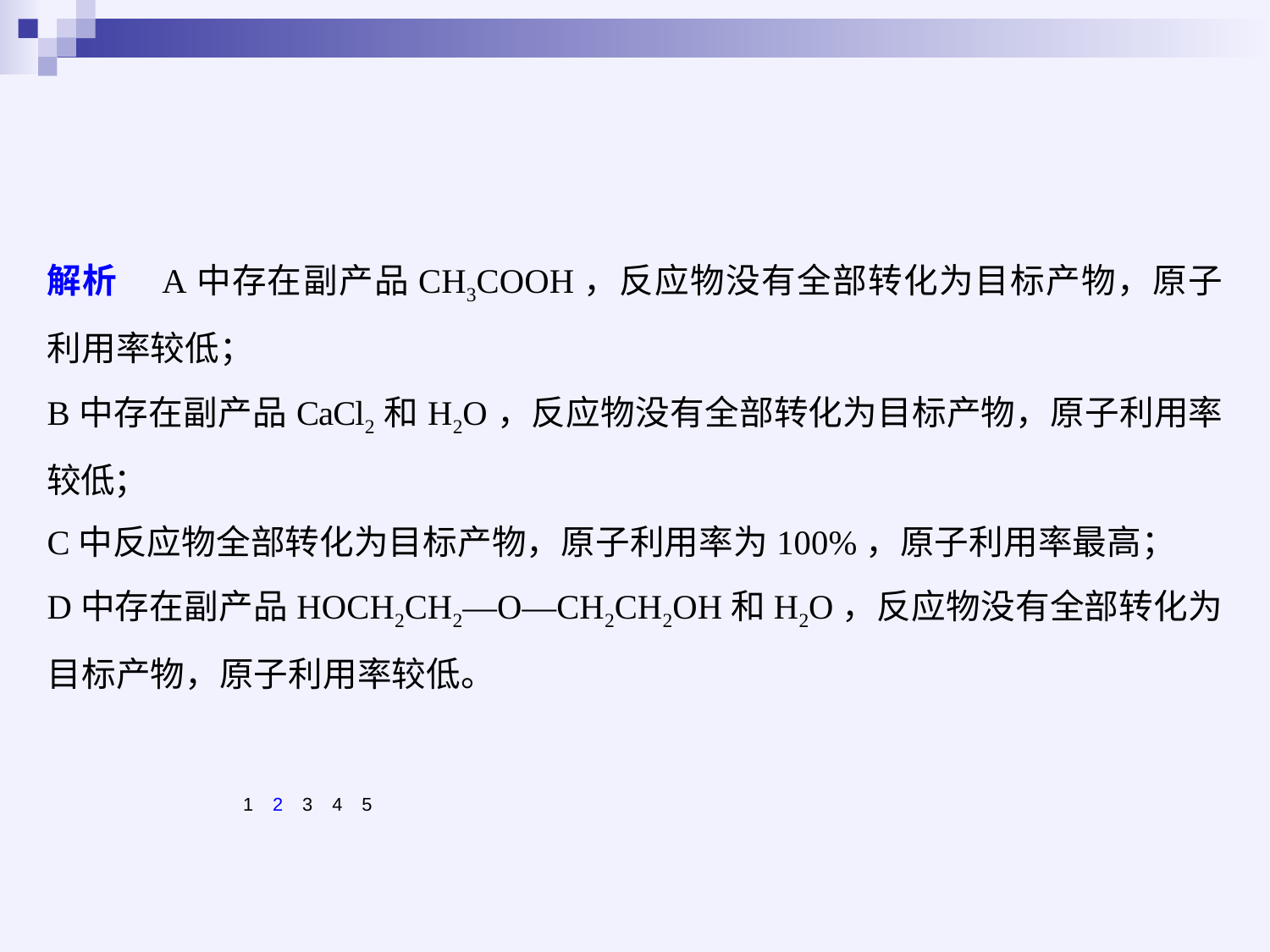

解析　A中存在副产品CH3COOH，反应物没有全部转化为目标产物，原子利用率较低；
B中存在副产品CaCl2和H2O，反应物没有全部转化为目标产物，原子利用率较低；
C中反应物全部转化为目标产物，原子利用率为100%，原子利用率最高；
D中存在副产品HOCH2CH2—O—CH2CH2OH和H2O，反应物没有全部转化为目标产物，原子利用率较低。
1
2
3
4
5